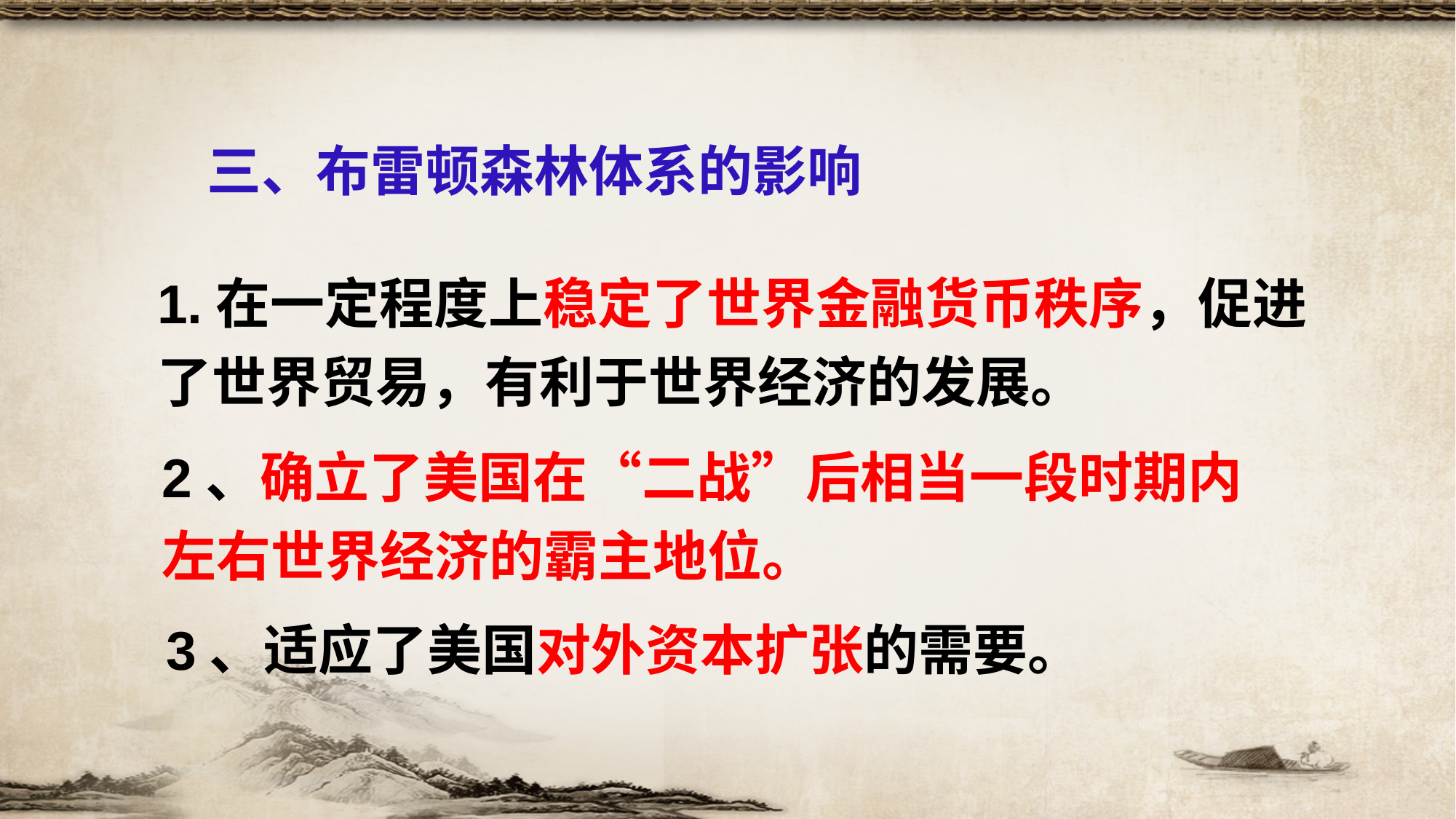

三、布雷顿森林体系的影响
1.在一定程度上稳定了世界金融货币秩序，促进了世界贸易，有利于世界经济的发展。
2、确立了美国在“二战”后相当一段时期内左右世界经济的霸主地位。
3、适应了美国对外资本扩张的需要。